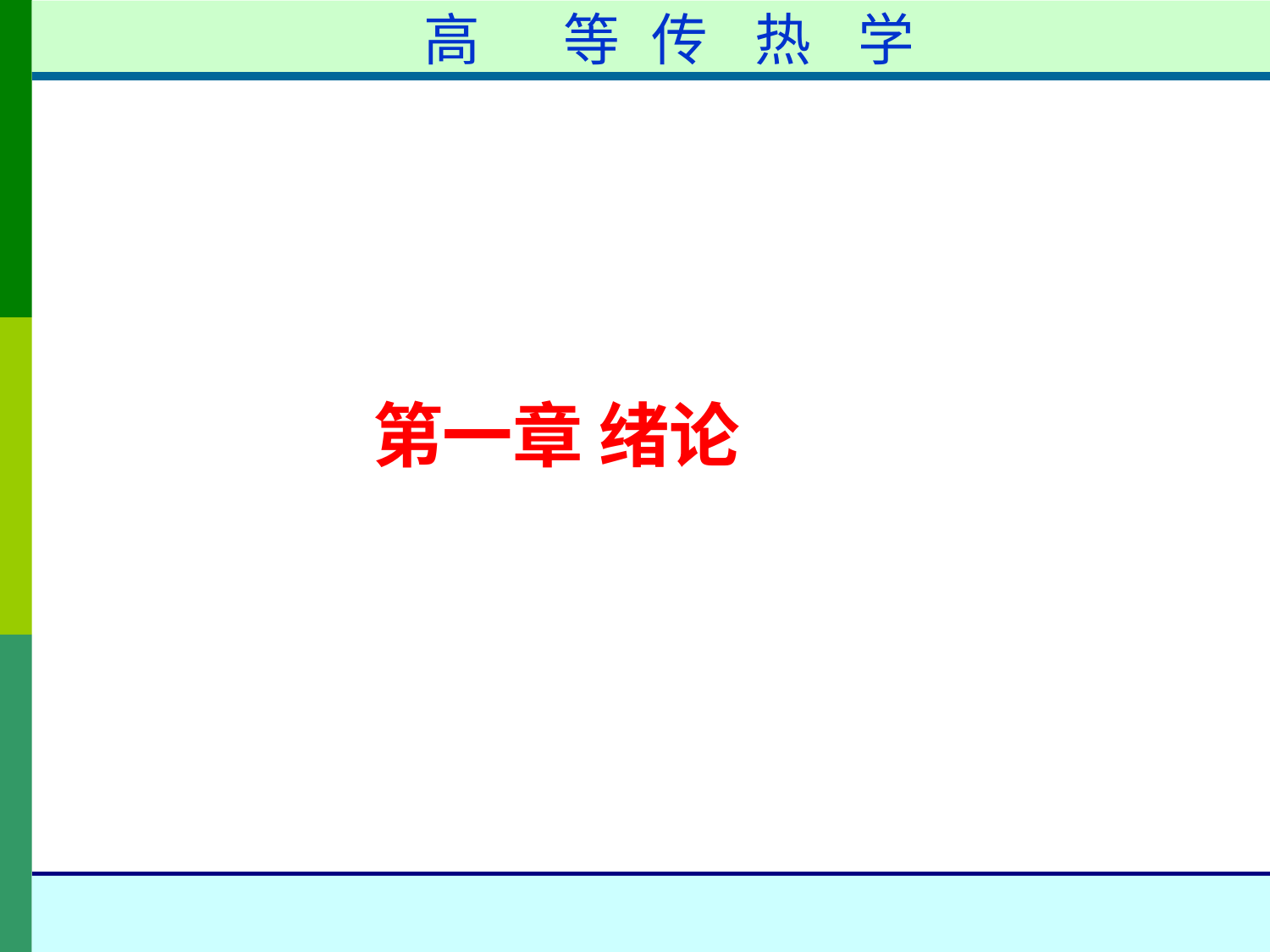

高	等	传	热	学

第一章 绪论